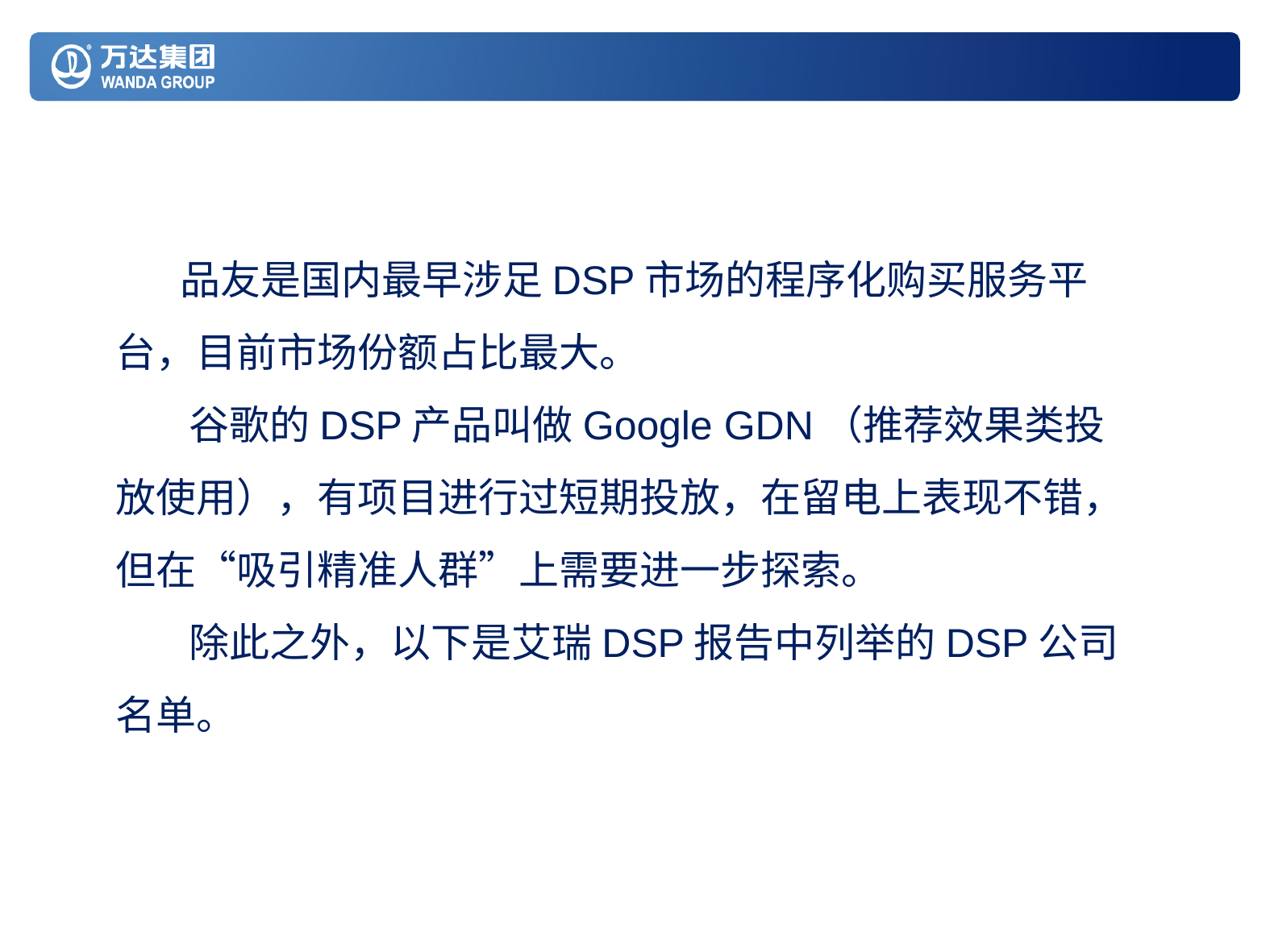

品友是国内最早涉足DSP市场的程序化购买服务平台，目前市场份额占比最大。
       谷歌的DSP产品叫做Google GDN（推荐效果类投放使用），有项目进行过短期投放，在留电上表现不错，但在“吸引精准人群”上需要进一步探索。
       除此之外，以下是艾瑞DSP报告中列举的DSP公司名单。